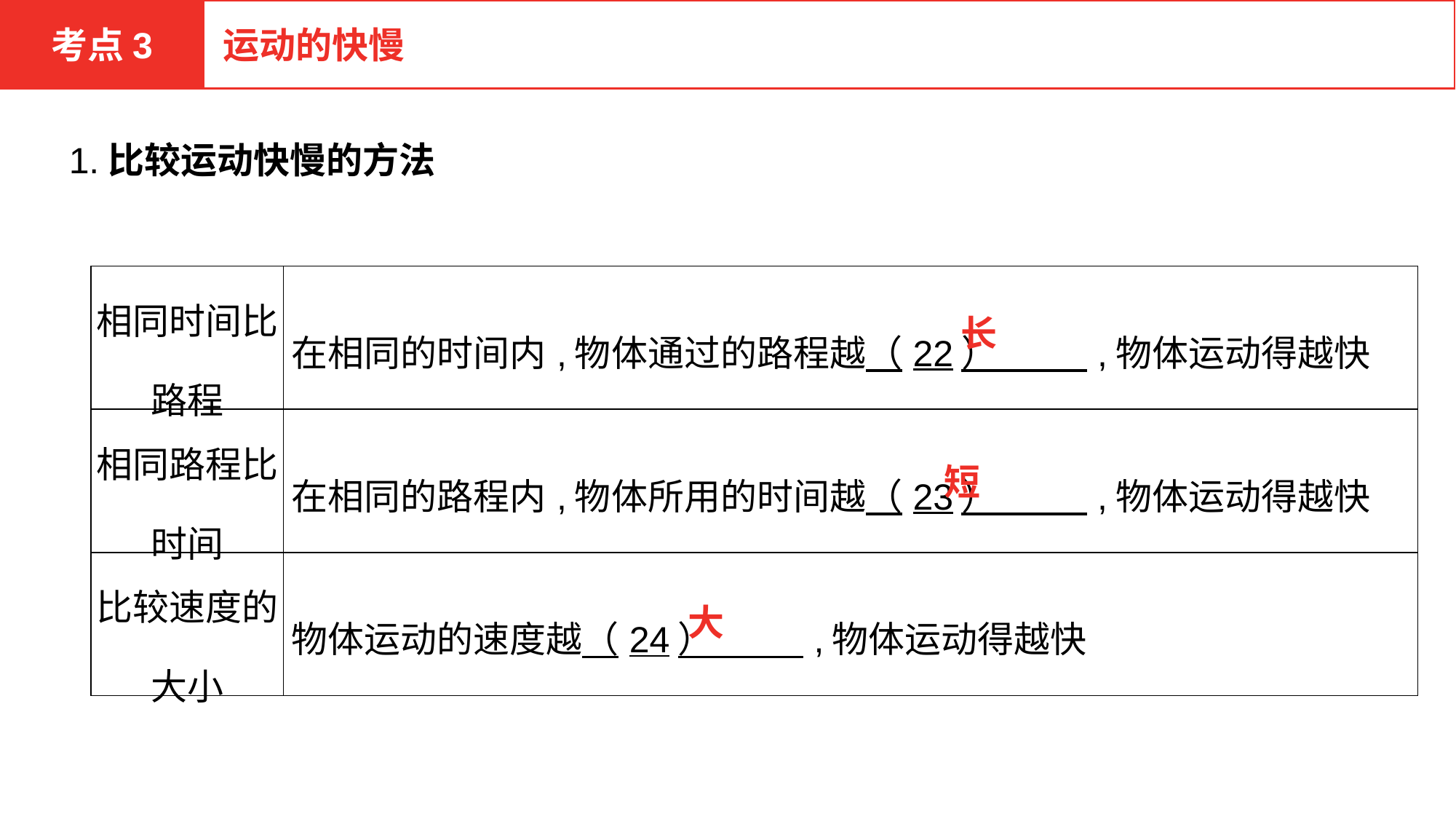

考点3
运动的快慢
1.比较运动快慢的方法
| 相同时间比路程 | 在相同的时间内,物体通过的路程越（22）　 　,物体运动得越快 |
| --- | --- |
| 相同路程比时间 | 在相同的路程内,物体所用的时间越（23）　 　,物体运动得越快 |
| 比较速度的大小 | 物体运动的速度越（24）　 　,物体运动得越快 |
长
短
大